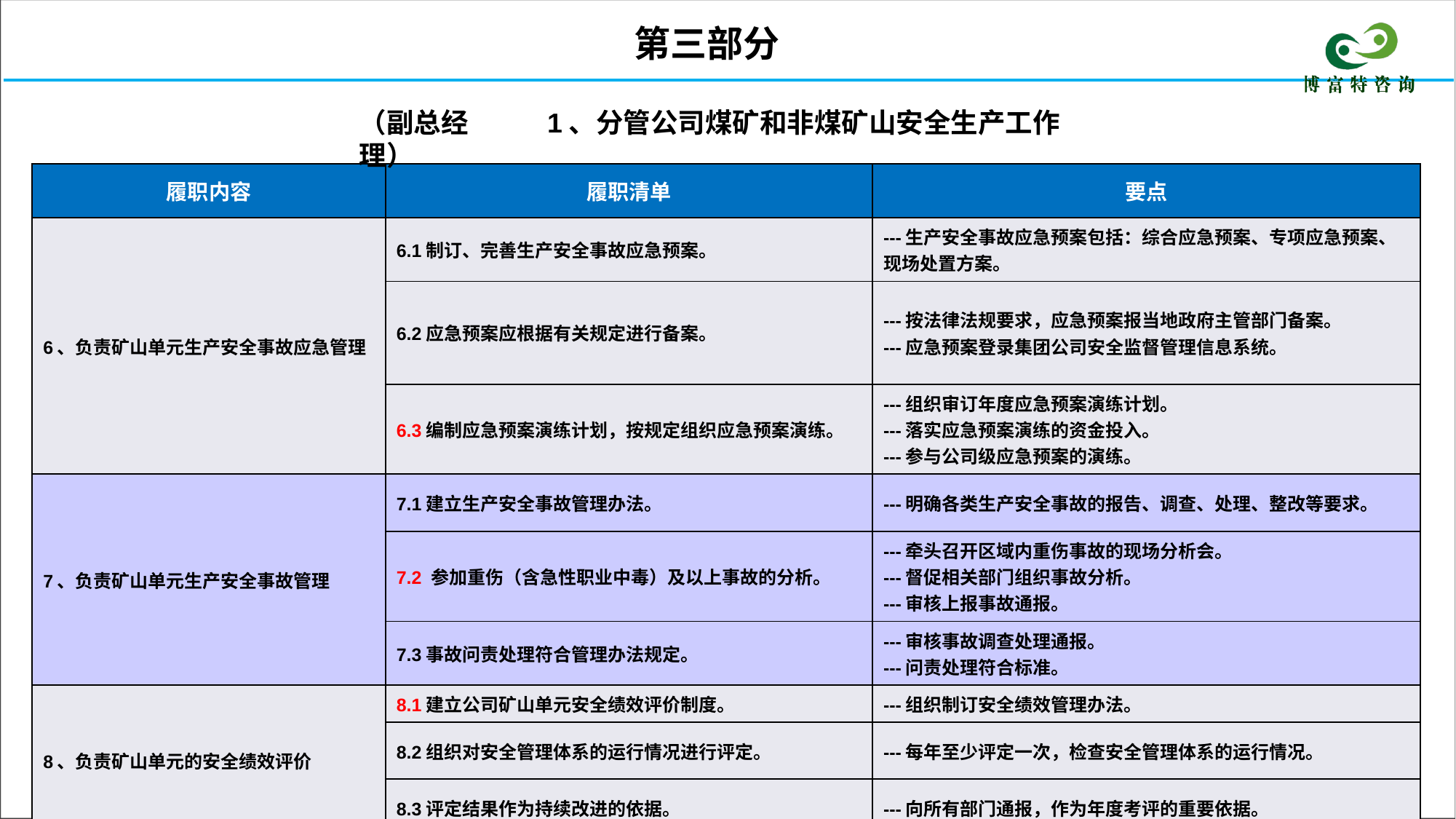

第三部分
24
1、分管公司煤矿和非煤矿山安全生产工作
（副总经理）
| 履职内容 | 履职清单 | 要点 |
| --- | --- | --- |
| 6、负责矿山单元生产安全事故应急管理 | 6.1制订、完善生产安全事故应急预案。 | ---生产安全事故应急预案包括：综合应急预案、专项应急预案、现场处置方案。 |
|  | 6.2应急预案应根据有关规定进行备案。 | ---按法律法规要求，应急预案报当地政府主管部门备案。 ---应急预案登录集团公司安全监督管理信息系统。 |
|  | 6.3编制应急预案演练计划，按规定组织应急预案演练。 | ---组织审订年度应急预案演练计划。 ---落实应急预案演练的资金投入。 ---参与公司级应急预案的演练。 |
| 7、负责矿山单元生产安全事故管理 | 7.1建立生产安全事故管理办法。 | ---明确各类生产安全事故的报告、调查、处理、整改等要求。 |
|  | 7.2 参加重伤（含急性职业中毒）及以上事故的分析。 | ---牵头召开区域内重伤事故的现场分析会。 ---督促相关部门组织事故分析。 ---审核上报事故通报。 |
|  | 7.3事故问责处理符合管理办法规定。 | ---审核事故调查处理通报。 ---问责处理符合标准。 |
| 8、负责矿山单元的安全绩效评价 | 8.1建立公司矿山单元安全绩效评价制度。 | ---组织制订安全绩效管理办法。 |
|  | 8.2组织对安全管理体系的运行情况进行评定。 | ---每年至少评定一次，检查安全管理体系的运行情况。 |
|  | 8.3评定结果作为持续改进的依据。 | ---向所有部门通报，作为年度考评的重要依据。 |